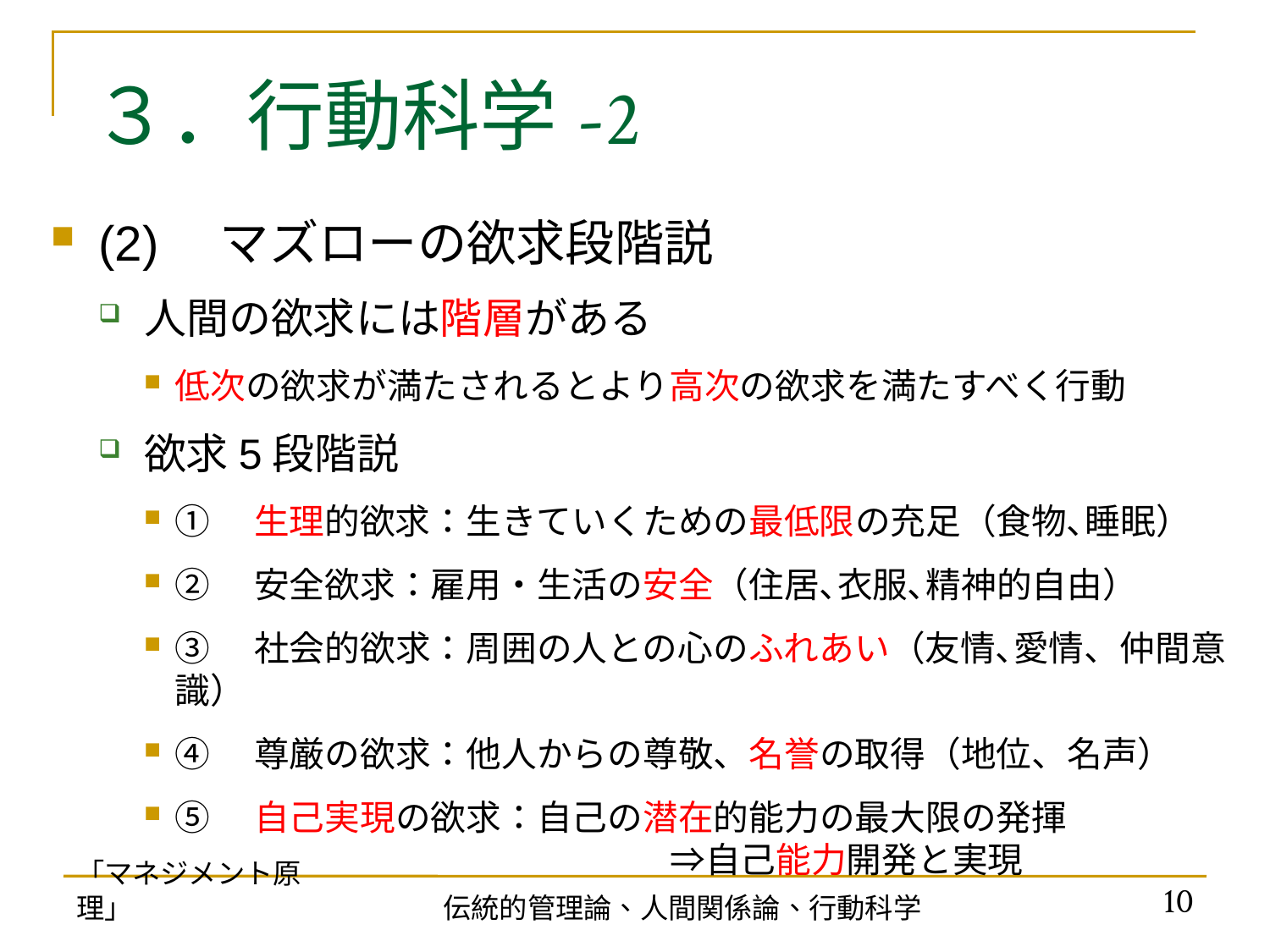

# ３．行動科学-2
(2)　マズローの欲求段階説
人間の欲求には階層がある
低次の欲求が満たされるとより高次の欲求を満たすべく行動
欲求5段階説
①　生理的欲求：生きていくための最低限の充足（食物､睡眠）
②　安全欲求：雇用・生活の安全（住居､衣服､精神的自由）
③　社会的欲求：周囲の人との心のふれあい（友情､愛情、仲間意識）
④　尊厳の欲求：他人からの尊敬、名誉の取得（地位、名声）
⑤　自己実現の欲求：自己の潜在的能力の最大限の発揮
　　　　　　　　　　　　　　⇒自己能力開発と実現
「マネジメント原理」
10
伝統的管理論、人間関係論、行動科学